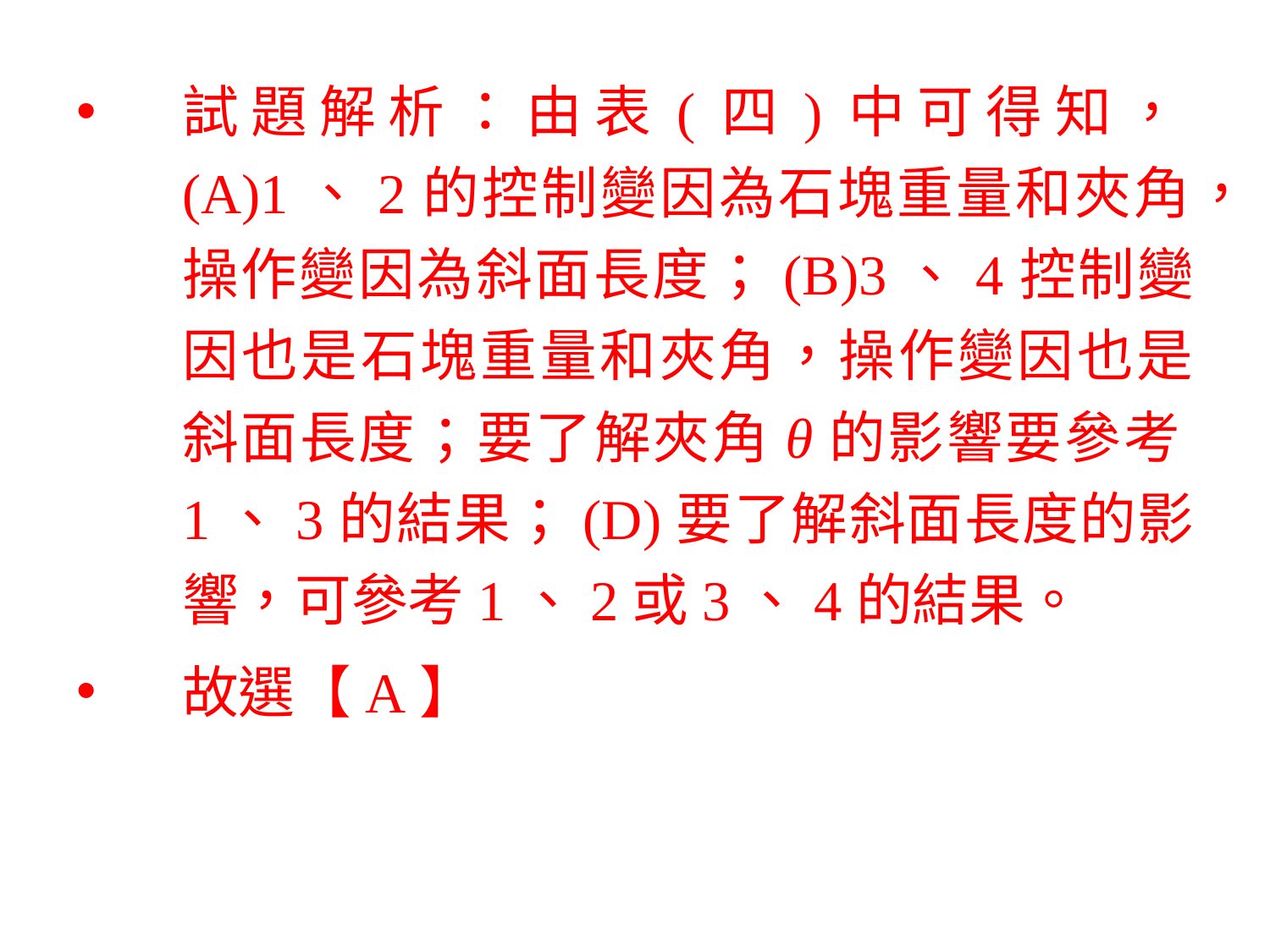

試題解析：由表(四)中可得知，(A)1、2的控制變因為石塊重量和夾角，操作變因為斜面長度；(B)3、4控制變因也是石塊重量和夾角，操作變因也是斜面長度；要了解夾角θ的影響要參考1、3的結果；(D)要了解斜面長度的影響，可參考1、2或3、4的結果。
故選【A】